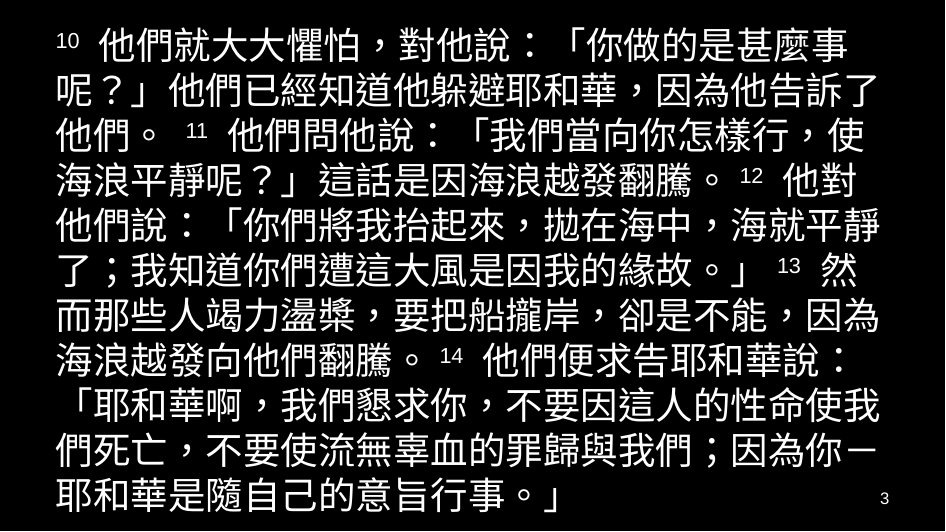

10 他們就大大懼怕，對他說：「你做的是甚麼事呢？」他們已經知道他躲避耶和華，因為他告訴了他們。 11 他們問他說：「我們當向你怎樣行，使海浪平靜呢？」這話是因海浪越發翻騰。12 他對他們說：「你們將我抬起來，拋在海中，海就平靜了；我知道你們遭這大風是因我的緣故。」13 然而那些人竭力盪槳，要把船攏岸，卻是不能，因為海浪越發向他們翻騰。14 他們便求告耶和華說：「耶和華啊，我們懇求你，不要因這人的性命使我們死亡，不要使流無辜血的罪歸與我們；因為你－耶和華是隨自己的意旨行事。」
3